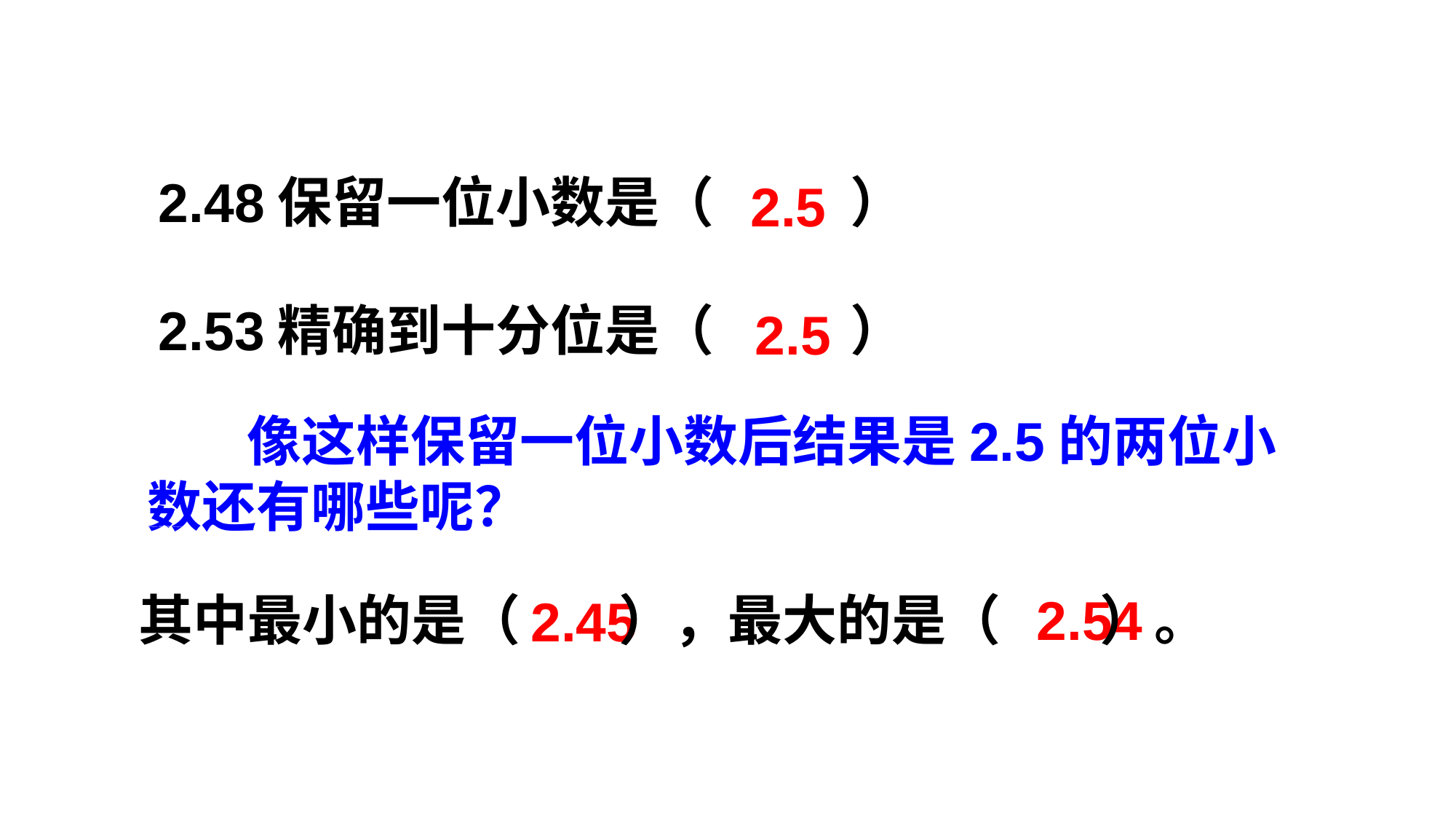

2.48保留一位小数是（           ）
2.5
2.53精确到十分位是（           ）
2.5
       像这样保留一位小数后结果是2.5的两位小数还有哪些呢？
绿色圃小学教育网http://www.Lspjy.com   绿色圃中学资源网http://cz.Lspjy.com
 其中最小的是（        ），最大的是（        ）。
2.54
2.45